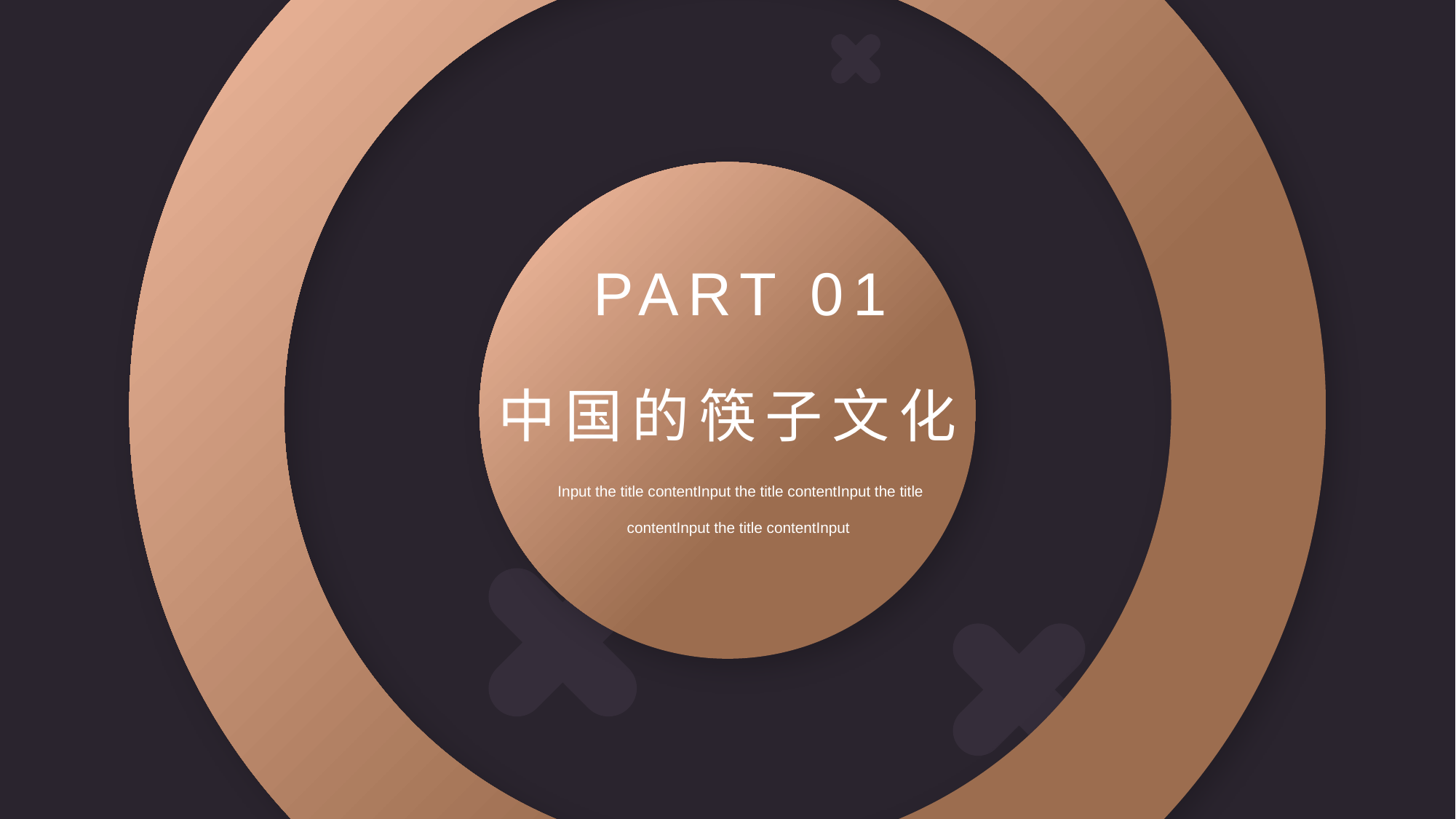

PART 01
中国的筷子文化
Input the title contentInput the title contentInput the title contentInput the title contentInput